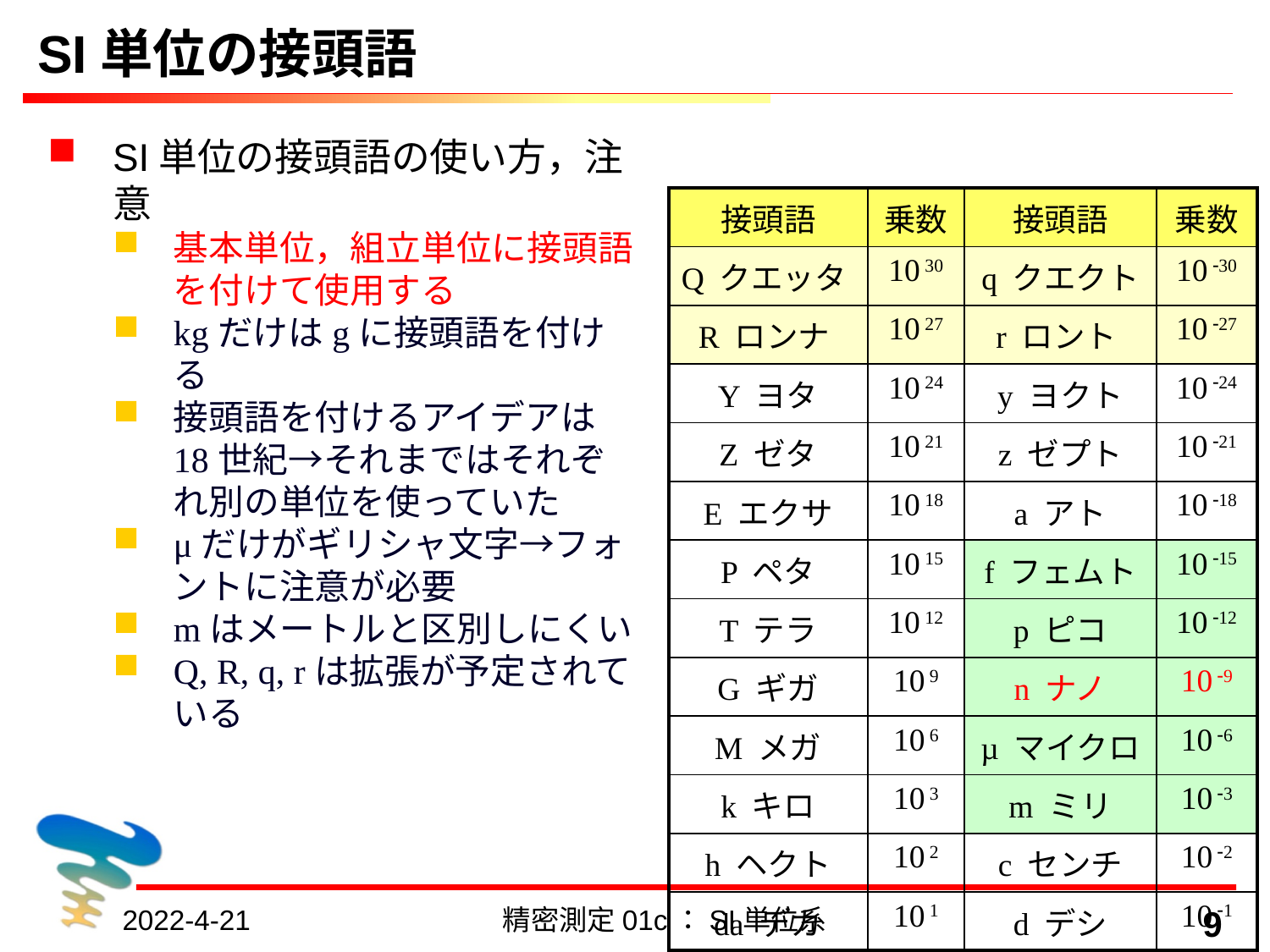

# SI単位の接頭語
SI単位の接頭語の使い方，注意
基本単位，組立単位に接頭語を付けて使用する
kgだけはgに接頭語を付ける
接頭語を付けるアイデアは18世紀→それまではそれぞれ別の単位を使っていた
μだけがギリシャ文字→フォントに注意が必要
mはメートルと区別しにくい
Q, R, q, rは拡張が予定されている

| 接頭語 | 乗数 | 接頭語 | 乗数 |
| --- | --- | --- | --- |
| Q クエッタ | 10 30 | q クエクト | 10 −30 |
| R ロンナ | 10 27 | r ロント | 10 −27 |
| Y ヨタ | 10 24 | y ヨクト | 10 −24 |
| Z ゼタ | 10 21 | z ゼプト | 10 −21 |
| E エクサ | 10 18 | a アト | 10 −18 |
| P ペタ | 10 15 | f フェムト | 10 −15 |
| T テラ | 10 12 | p ピコ | 10 −12 |
| G ギガ | 10 9 | n ナノ | 10 −9 |
| M メガ | 10 6 | µ マイクロ | 10 −6 |
| k キロ | 10 3 | m ミリ | 10 −3 |
| h ヘクト | 10 2 | c センチ | 10 −2 |
| da デカ | 10 1 | d デシ | 10 −1 |
2022-4-21
精密測定01c：SI単位系
9